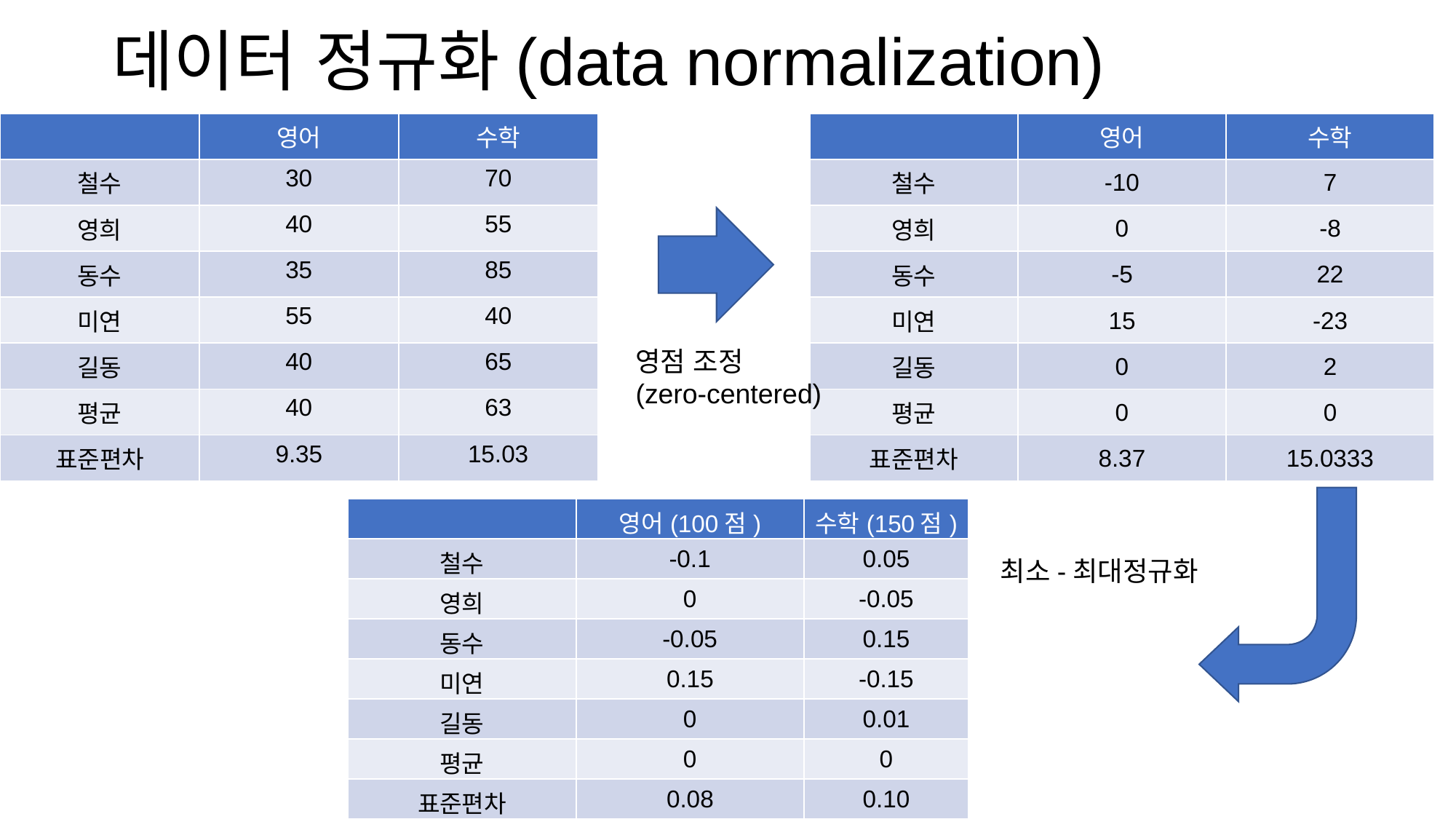

# 데이터 정규화(data normalization)
|  | 영어 | 수학 |
| --- | --- | --- |
| 철수 | 30 | 70 |
| 영희 | 40 | 55 |
| 동수 | 35 | 85 |
| 미연 | 55 | 40 |
| 길동 | 40 | 65 |
| 평균 | 40 | 63 |
| 표준편차 | 9.35 | 15.03 |
|  | 영어 | 수학 |
| --- | --- | --- |
| 철수 | -10 | 7 |
| 영희 | 0 | -8 |
| 동수 | -5 | 22 |
| 미연 | 15 | -23 |
| 길동 | 0 | 2 |
| 평균 | 0 | 0 |
| 표준편차 | 8.37 | 15.0333 |

영점 조정
(zero-centered)

|  | 영어(100점) | 수학(150점) |
| --- | --- | --- |
| 철수 | -0.1 | 0.05 |
| 영희 | 0 | -0.05 |
| 동수 | -0.05 | 0.15 |
| 미연 | 0.15 | -0.15 |
| 길동 | 0 | 0.01 |
| 평균 | 0 | 0 |
| 표준편차 | 0.08 | 0.10 |
최소-최대정규화